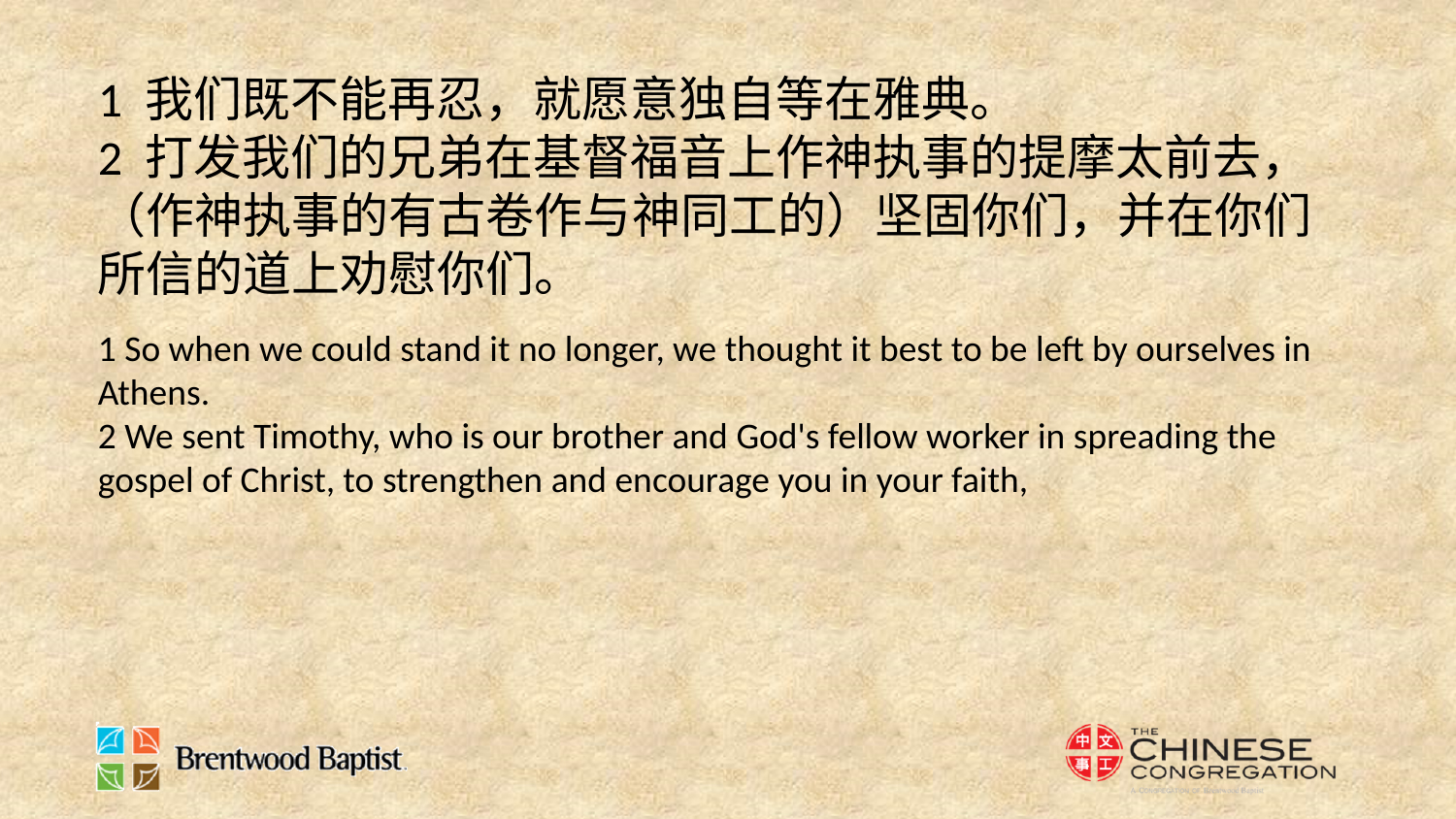

1 我们既不能再忍，就愿意独自等在雅典。
2 打发我们的兄弟在基督福音上作神执事的提摩太前去，（作神执事的有古卷作与神同工的）坚固你们，并在你们所信的道上劝慰你们。

1 So when we could stand it no longer, we thought it best to be left by ourselves in Athens.
2 We sent Timothy, who is our brother and God's fellow worker in spreading the gospel of Christ, to strengthen and encourage you in your faith,